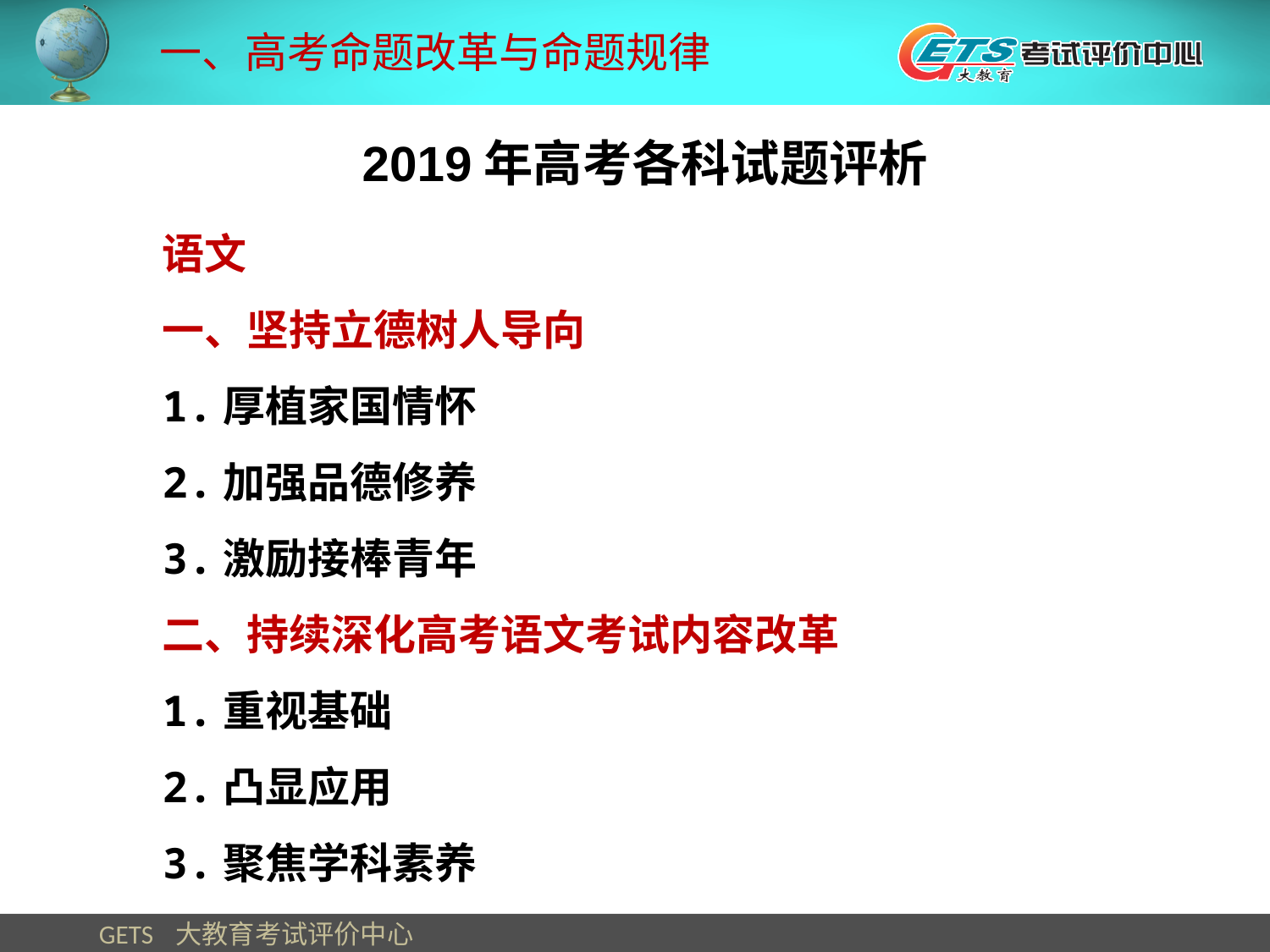

一、高考命题改革与命题规律
2019年高考各科试题评析
语文
一、坚持立德树人导向
1.厚植家国情怀
2.加强品德修养
3.激励接棒青年
二、持续深化高考语文考试内容改革
1.重视基础
2.凸显应用
3.聚焦学科素养